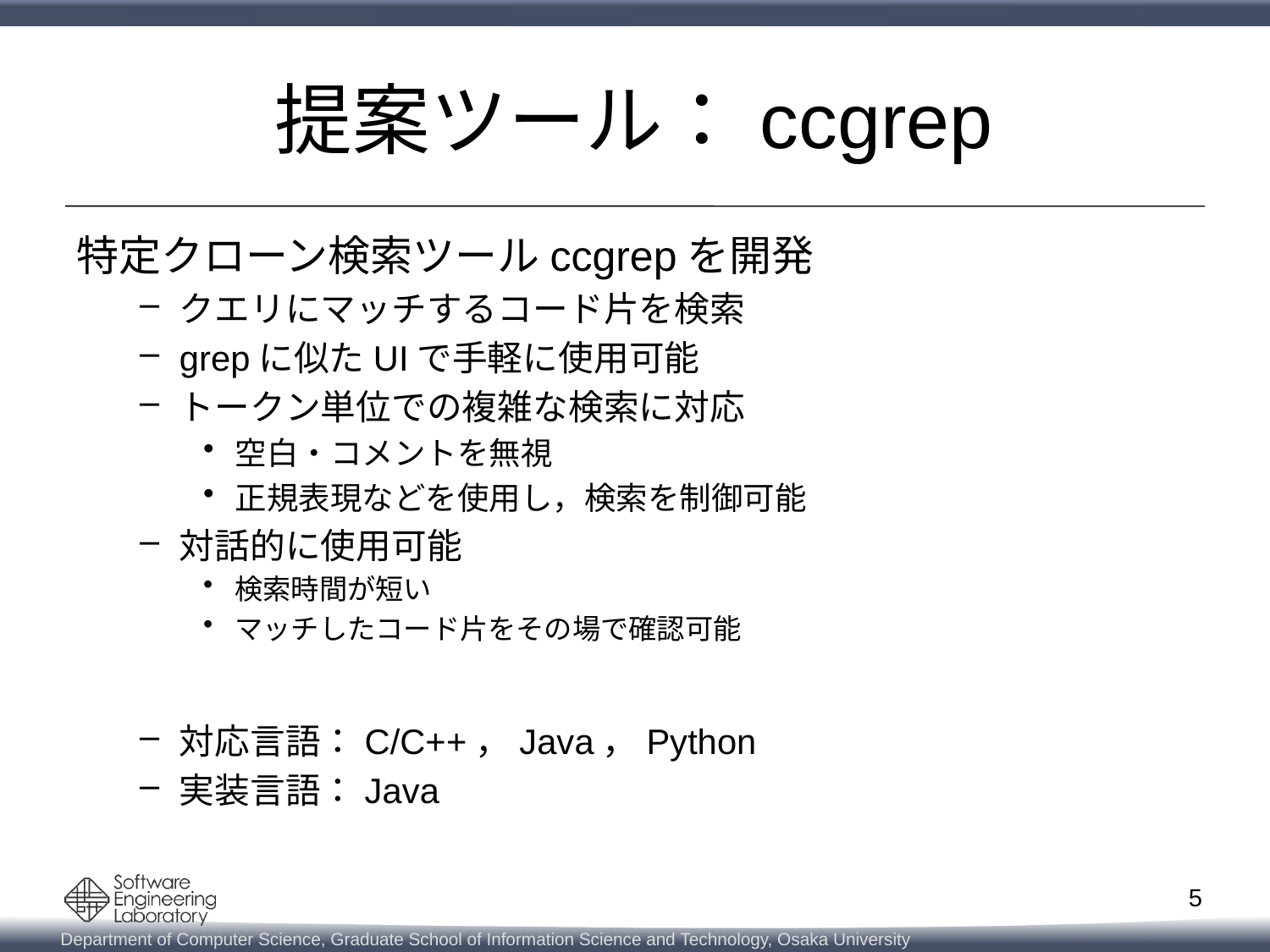

# 提案ツール：ccgrep
特定クローン検索ツールccgrepを開発
クエリにマッチするコード片を検索
grepに似たUIで手軽に使用可能
トークン単位での複雑な検索に対応
空白・コメントを無視
正規表現などを使用し，検索を制御可能
対話的に使用可能
検索時間が短い
マッチしたコード片をその場で確認可能

対応言語：C/C++，Java，Python
実装言語：Java
5